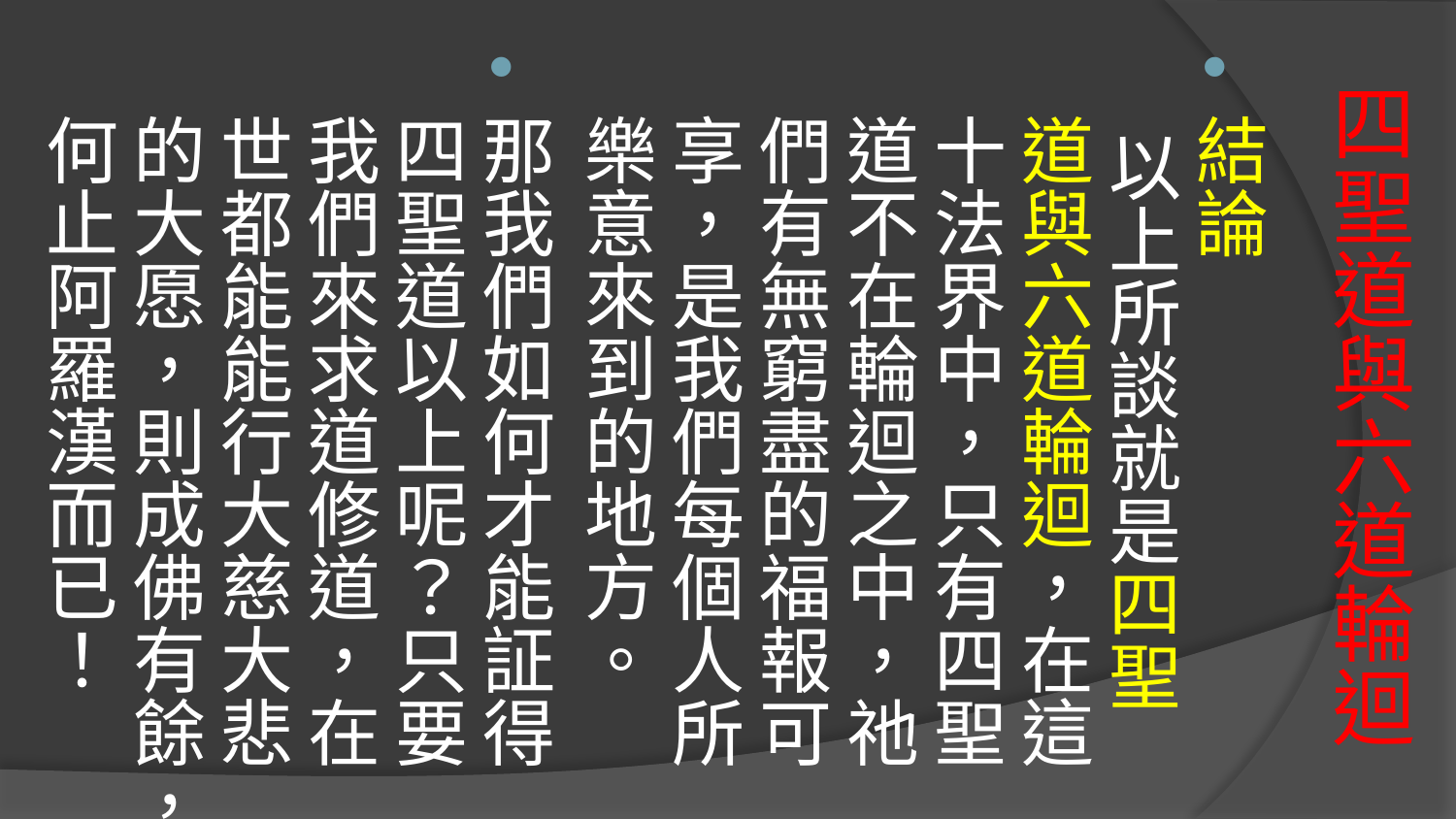

結論
 以上所談就是四聖道與六道輪迴，在這十法界中，只有四聖道不在輪迴之中，祂們有無窮盡的福報可享，是我們每個人所樂意來到的地方。
那我們如何才能証得四聖道以上呢？只要我們來求道修道，在世都能能行大慈大悲的大愿，則成佛有餘，何止阿羅漢而已！
# 四聖道與六道輪迴